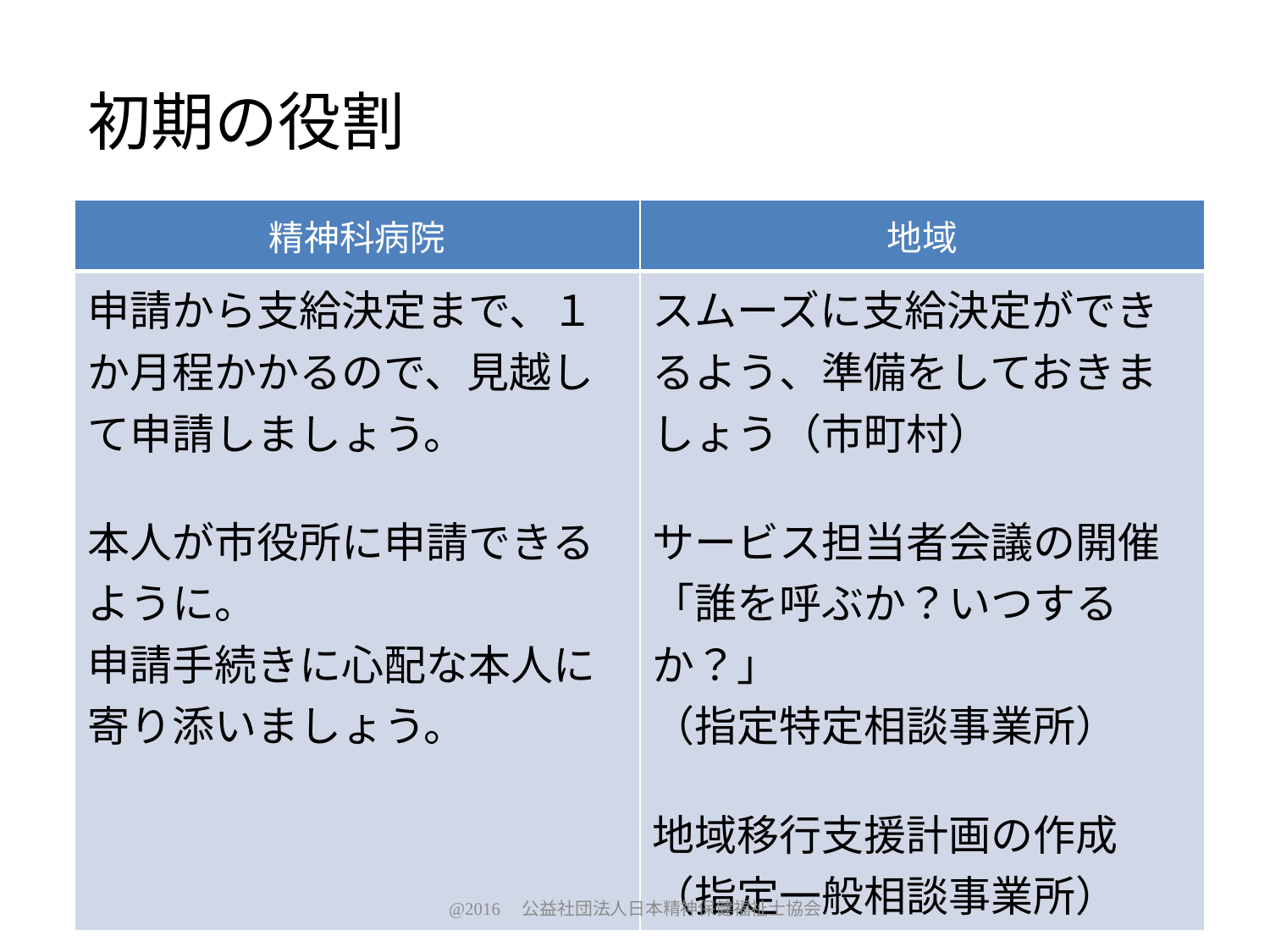

# 初期の役割
| 精神科病院 | 地域 |
| --- | --- |
| 申請から支給決定まで、１か月程かかるので、見越して申請しましょう。 本人が市役所に申請できるように。 申請手続きに心配な本人に寄り添いましょう。 | スムーズに支給決定ができるよう、準備をしておきましょう（市町村） サービス担当者会議の開催 「誰を呼ぶか？いつするか？」 （指定特定相談事業所） 地域移行支援計画の作成 （指定一般相談事業所） |
@2016　公益社団法人日本精神保健福祉士協会